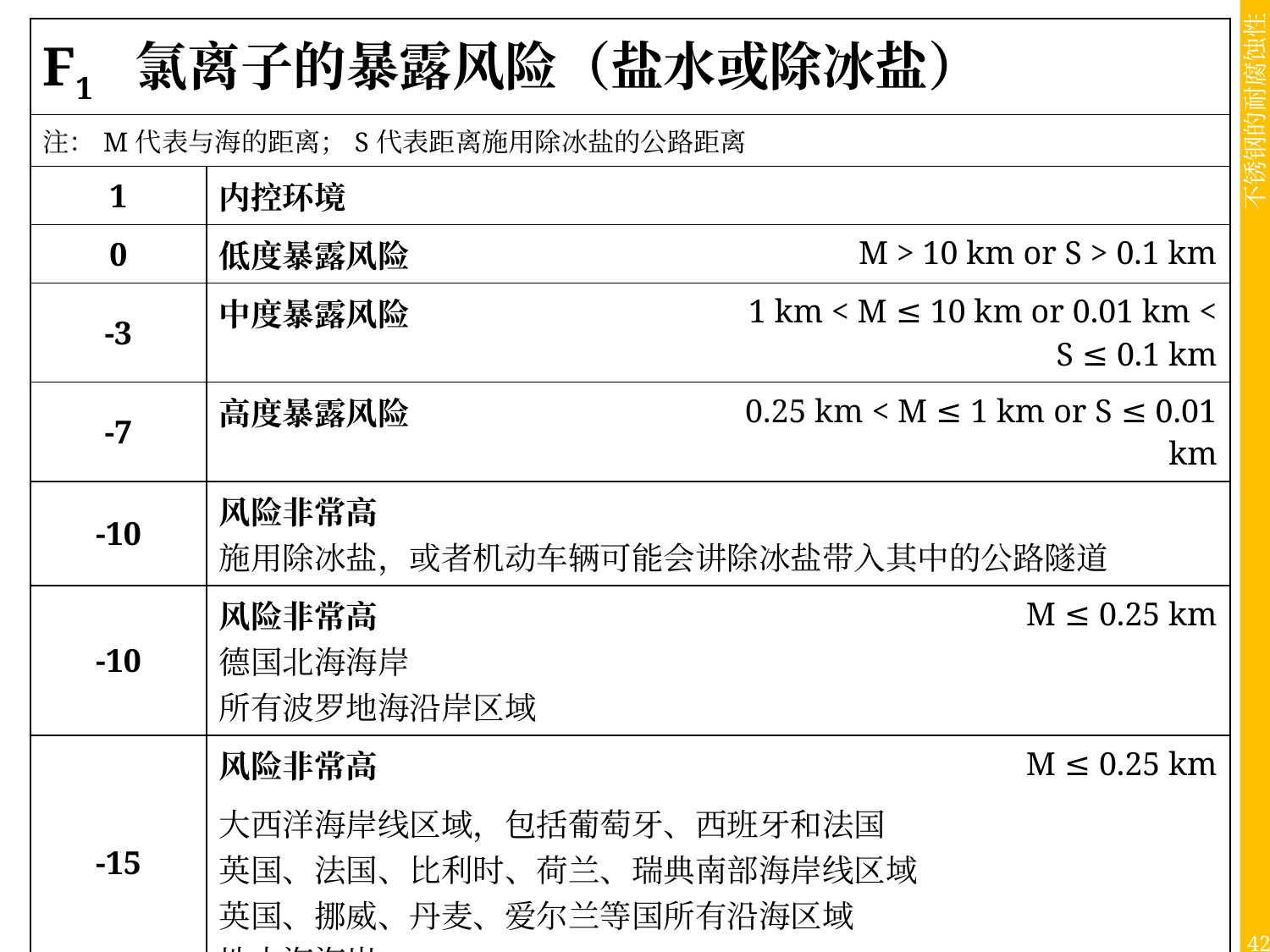

| F1 氯离子的暴露风险（盐水或除冰盐） |  |  |
| --- | --- | --- |
| 注：M代表与海的距离；S代表距离施用除冰盐的公路距离 |  |  |
| 1 | 内控环境 |  |
| 0 | 低度暴露风险 | M > 10 km or S > 0.1 km |
| -3 | 中度暴露风险 | 1 km < M ≤ 10 km or 0.01 km < S ≤ 0.1 km |
| -7 | 高度暴露风险 | 0.25 km < M ≤ 1 km or S ≤ 0.01 km |
| -10 | 风险非常高 施用除冰盐，或者机动车辆可能会讲除冰盐带入其中的公路隧道 |  |
| -10 | 风险非常高 德国北海海岸 所有波罗地海沿岸区域 | M ≤ 0.25 km |
| -15 | 风险非常高 | M ≤ 0.25 km |
|  | 大西洋海岸线区域，包括葡萄牙、西班牙和法国 英国、法国、比利时、荷兰、瑞典南部海岸线区域 英国、挪威、丹麦、爱尔兰等国所有沿海区域 地中海海岸 |  |
42